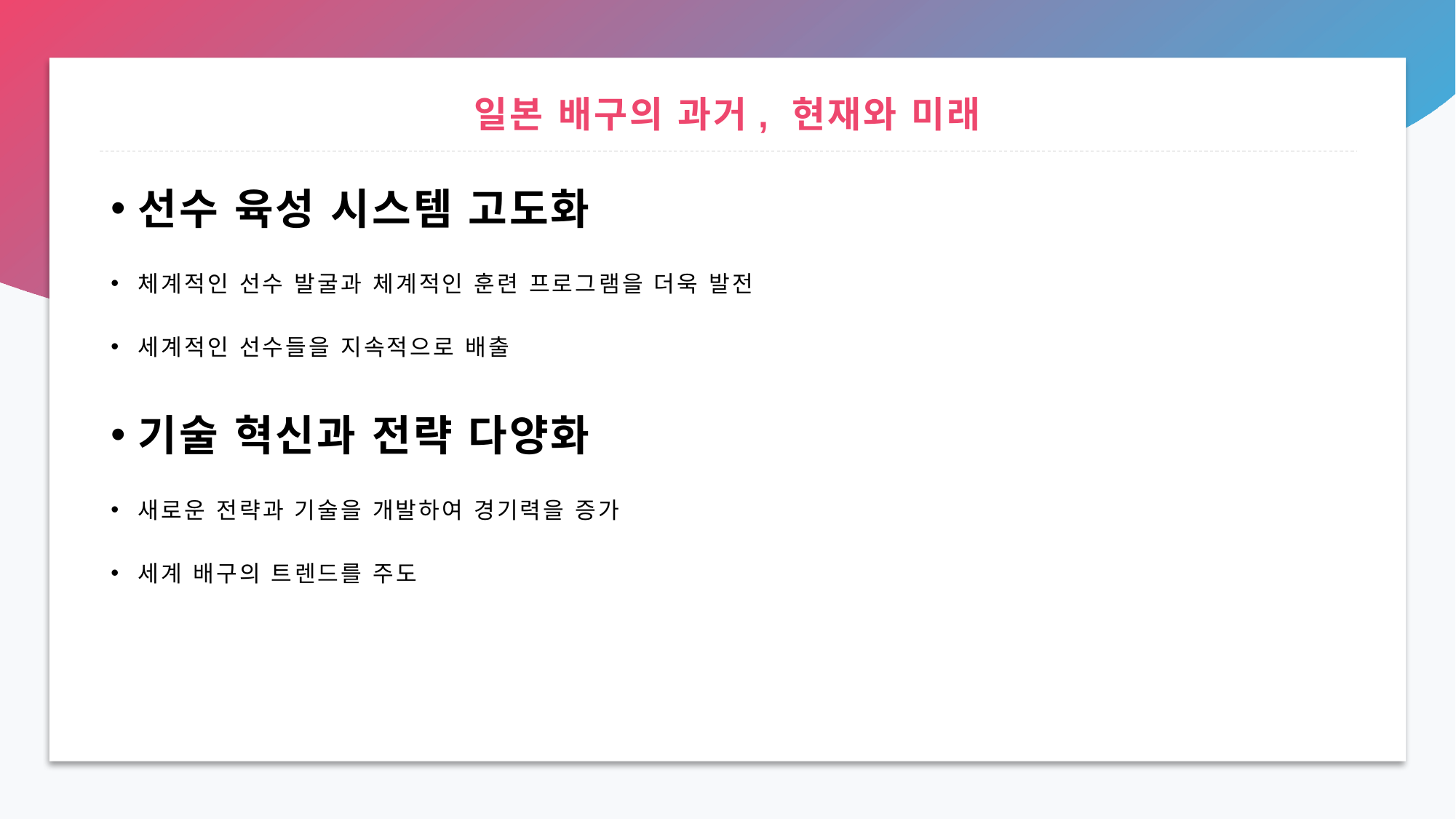

# 일본 배구의 과거, 현재와 미래
선수 육성 시스템 고도화
체계적인 선수 발굴과 체계적인 훈련 프로그램을 더욱 발전
세계적인 선수들을 지속적으로 배출
기술 혁신과 전략 다양화
새로운 전략과 기술을 개발하여 경기력을 증가
세계 배구의 트렌드를 주도